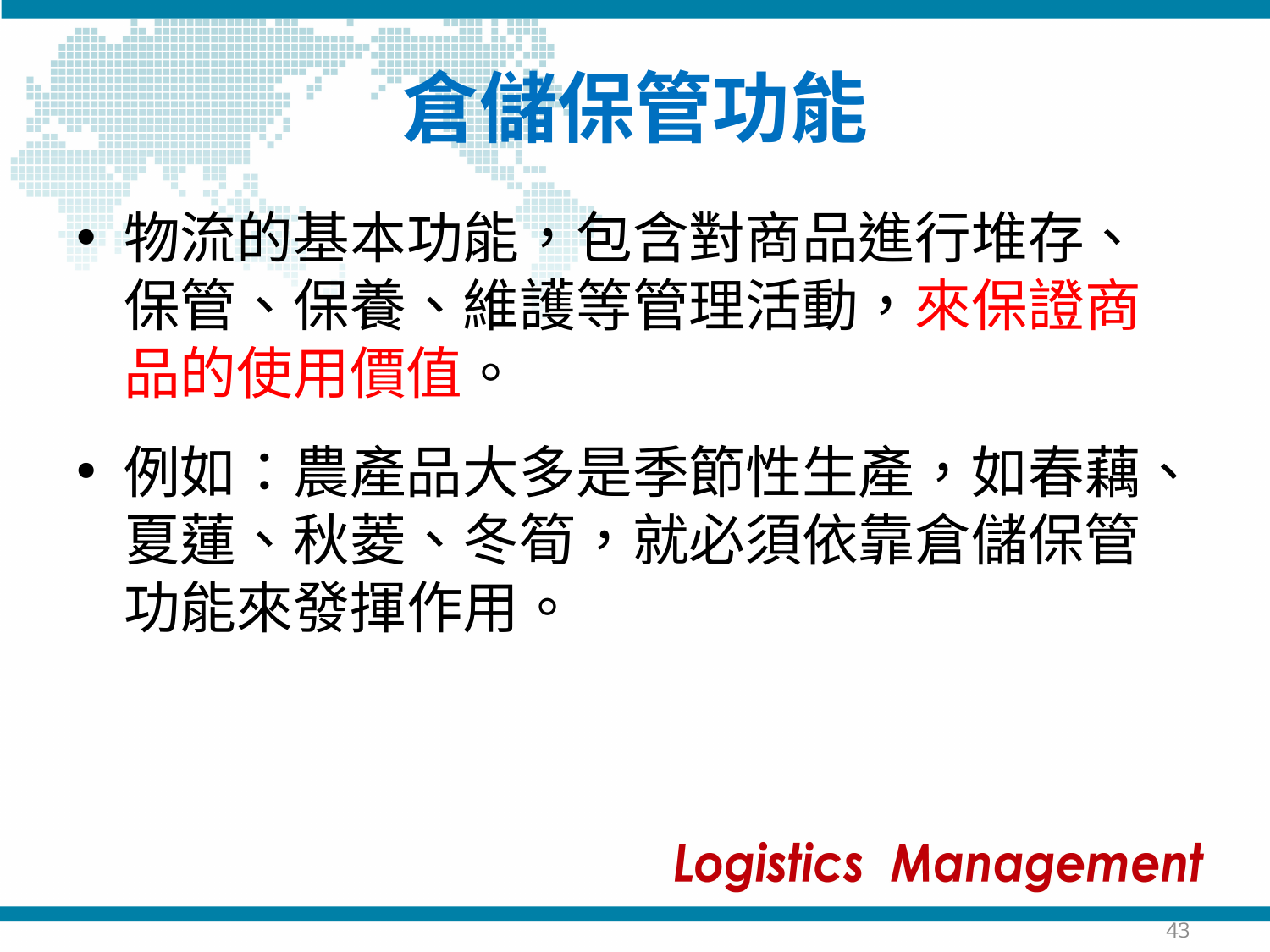

# 倉儲保管功能
物流的基本功能，包含對商品進行堆存、保管、保養、維護等管理活動，來保證商品的使用價值。

例如：農產品大多是季節性生產，如春藕、夏蓮、秋菱、冬筍，就必須依靠倉儲保管功能來發揮作用。
43